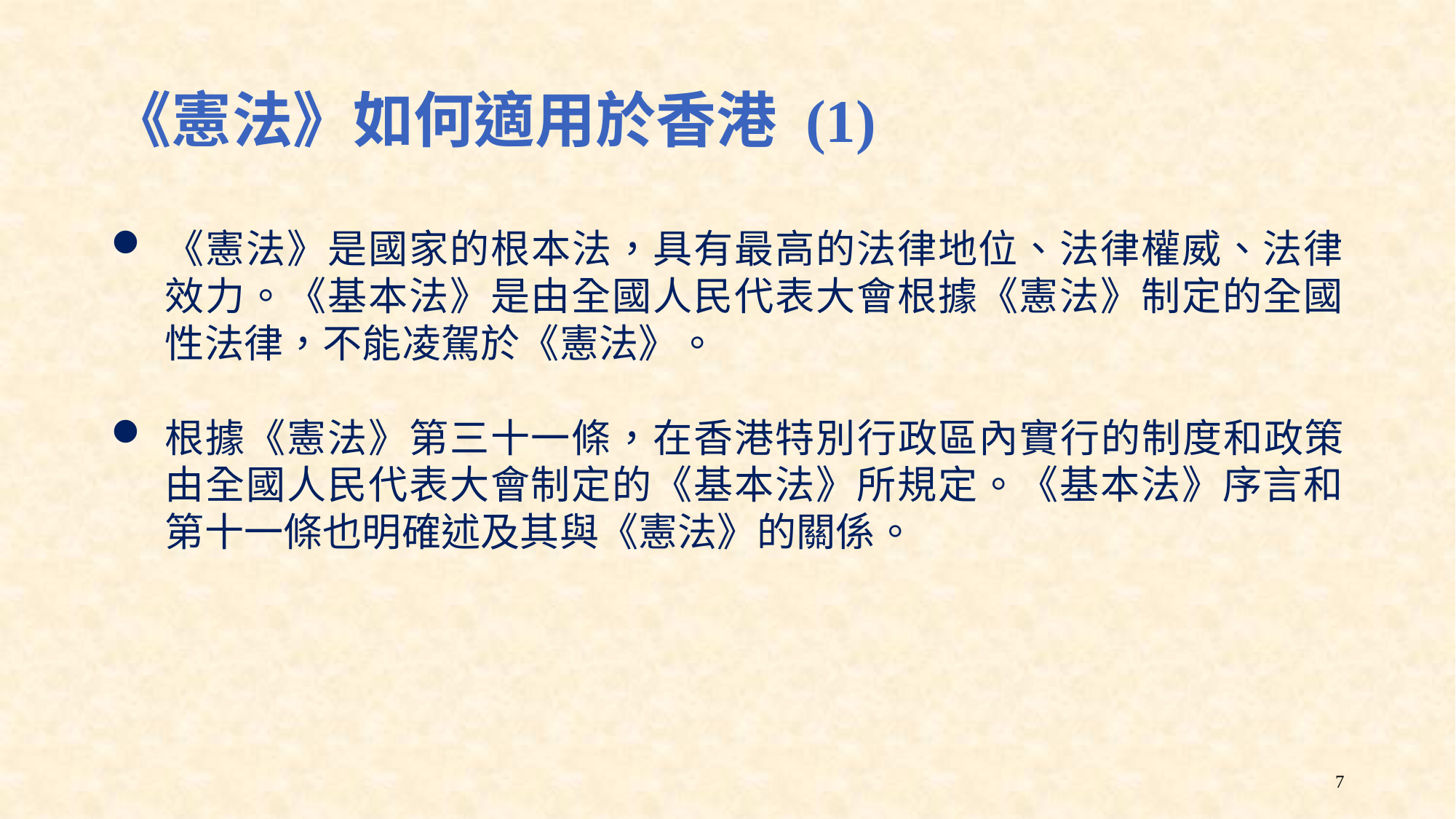

# 《憲法》如何適用於香港 (1)
《憲法》是國家的根本法，具有最高的法律地位、法律權威、法律效力。《基本法》是由全國人民代表大會根據《憲法》制定的全國性法律，不能凌駕於《憲法》。

根據《憲法》第三十一條，在香港特別行政區內實行的制度和政策由全國人民代表大會制定的《基本法》所規定。《基本法》序言和第十一條也明確述及其與《憲法》的關係。

7